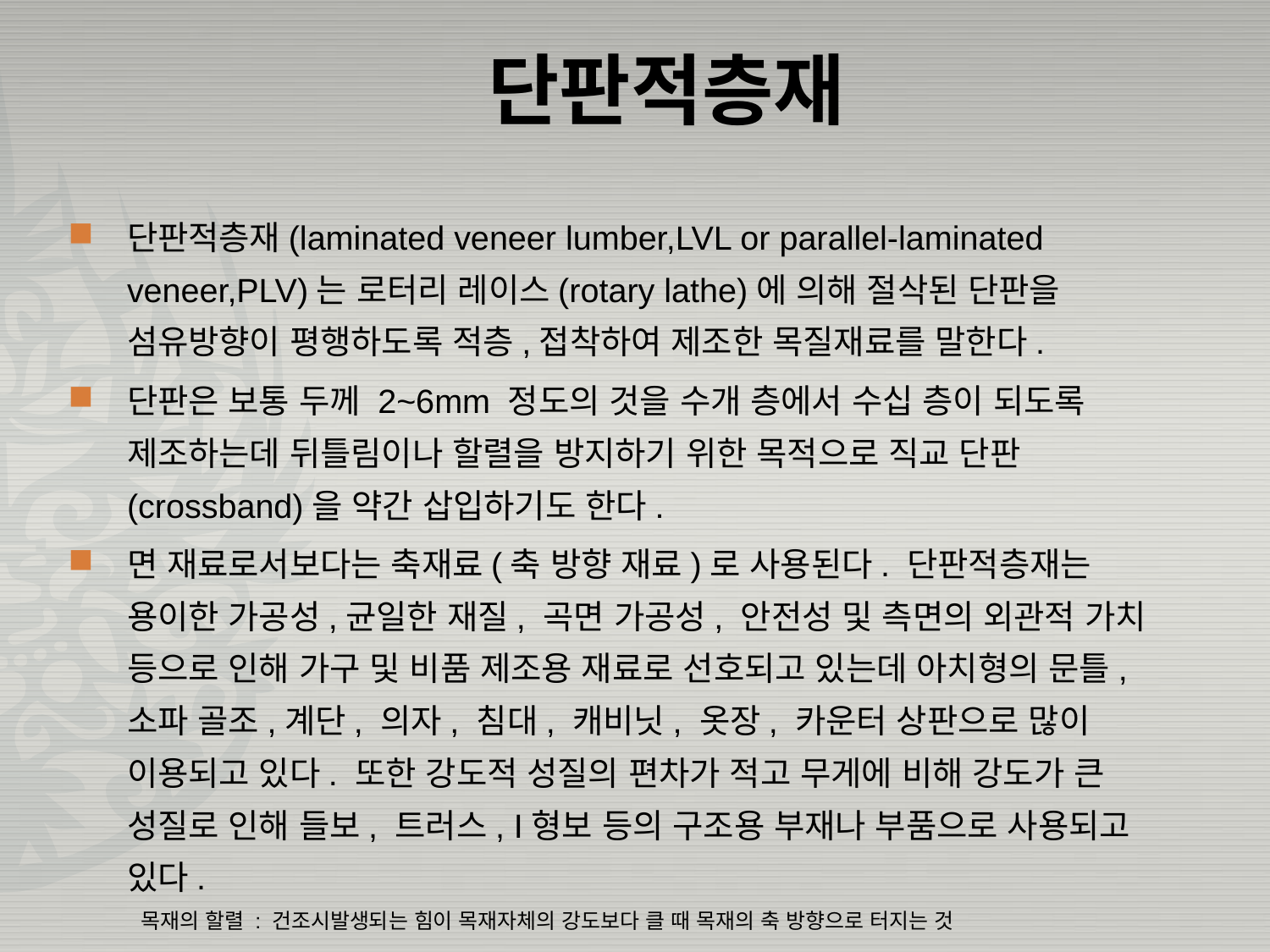

# 단판적층재
단판적층재(laminated veneer lumber,LVL or parallel-laminated veneer,PLV)는 로터리 레이스(rotary lathe)에 의해 절삭된 단판을 섬유방향이 평행하도록 적층,접착하여 제조한 목질재료를 말한다.
단판은 보통 두께 2~6mm 정도의 것을 수개 층에서 수십 층이 되도록 제조하는데 뒤틀림이나 할렬을 방지하기 위한 목적으로 직교 단판(crossband)을 약간 삽입하기도 한다.
면 재료로서보다는 축재료(축 방향 재료)로 사용된다. 단판적층재는 용이한 가공성,균일한 재질, 곡면 가공성, 안전성 및 측면의 외관적 가치 등으로 인해 가구 및 비품 제조용 재료로 선호되고 있는데 아치형의 문틀, 소파 골조,계단, 의자, 침대, 캐비닛, 옷장, 카운터 상판으로 많이 이용되고 있다. 또한 강도적 성질의 편차가 적고 무게에 비해 강도가 큰 성질로 인해 들보, 트러스, I형보 등의 구조용 부재나 부품으로 사용되고 있다.
목재의 할렬 : 건조시발생되는 힘이 목재자체의 강도보다 클 때 목재의 축 방향으로 터지는 것